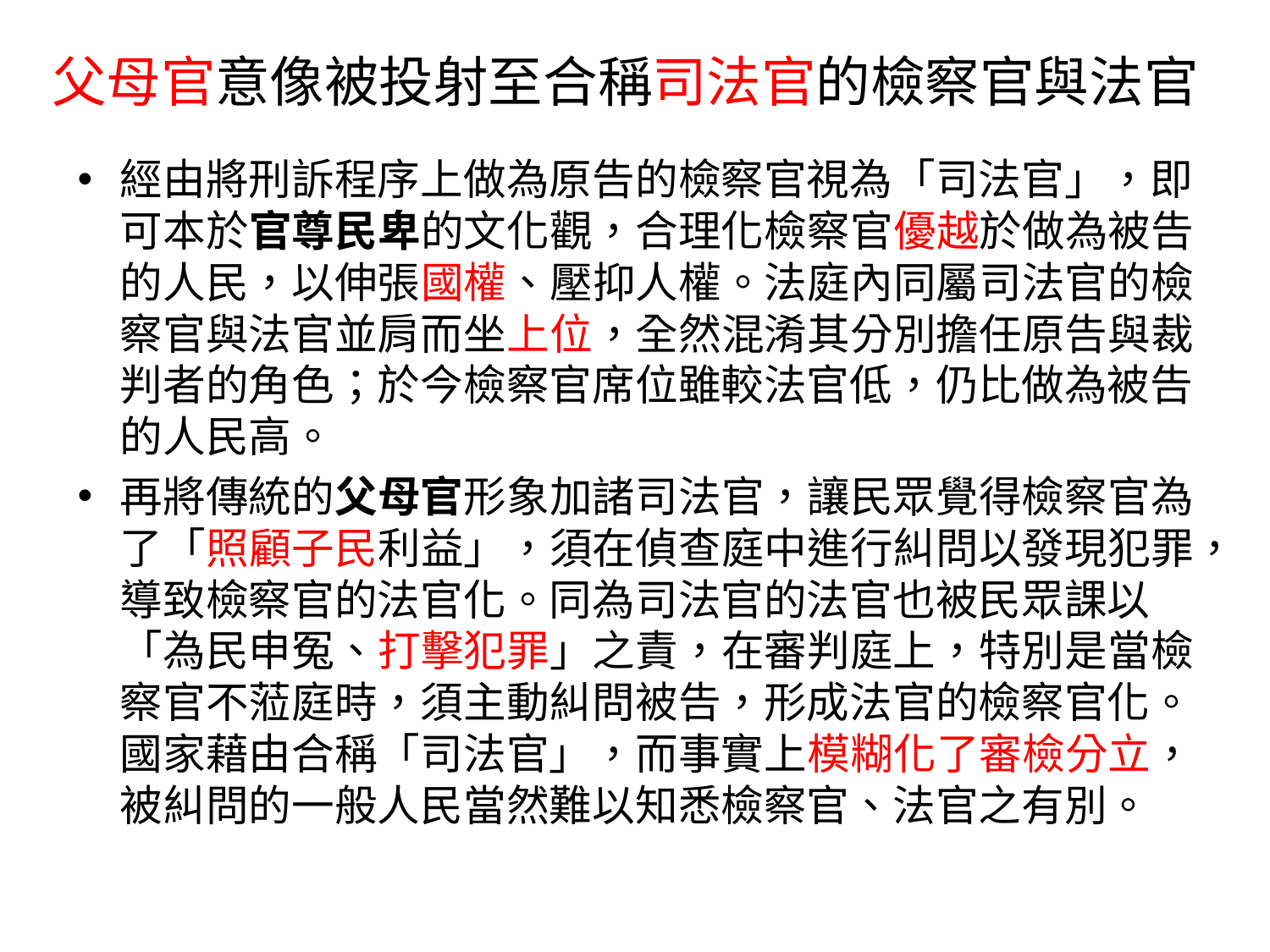

# 父母官意像被投射至合稱司法官的檢察官與法官
經由將刑訴程序上做為原告的檢察官視為「司法官」，即可本於官尊民卑的文化觀，合理化檢察官優越於做為被告的人民，以伸張國權、壓抑人權。法庭內同屬司法官的檢察官與法官並肩而坐上位，全然混淆其分別擔任原告與裁判者的角色；於今檢察官席位雖較法官低，仍比做為被告的人民高。
再將傳統的父母官形象加諸司法官，讓民眾覺得檢察官為了「照顧子民利益」，須在偵查庭中進行糾問以發現犯罪，導致檢察官的法官化。同為司法官的法官也被民眾課以「為民申冤、打擊犯罪」之責，在審判庭上，特別是當檢察官不蒞庭時，須主動糾問被告，形成法官的檢察官化。國家藉由合稱「司法官」，而事實上模糊化了審檢分立，被糾問的一般人民當然難以知悉檢察官、法官之有別。